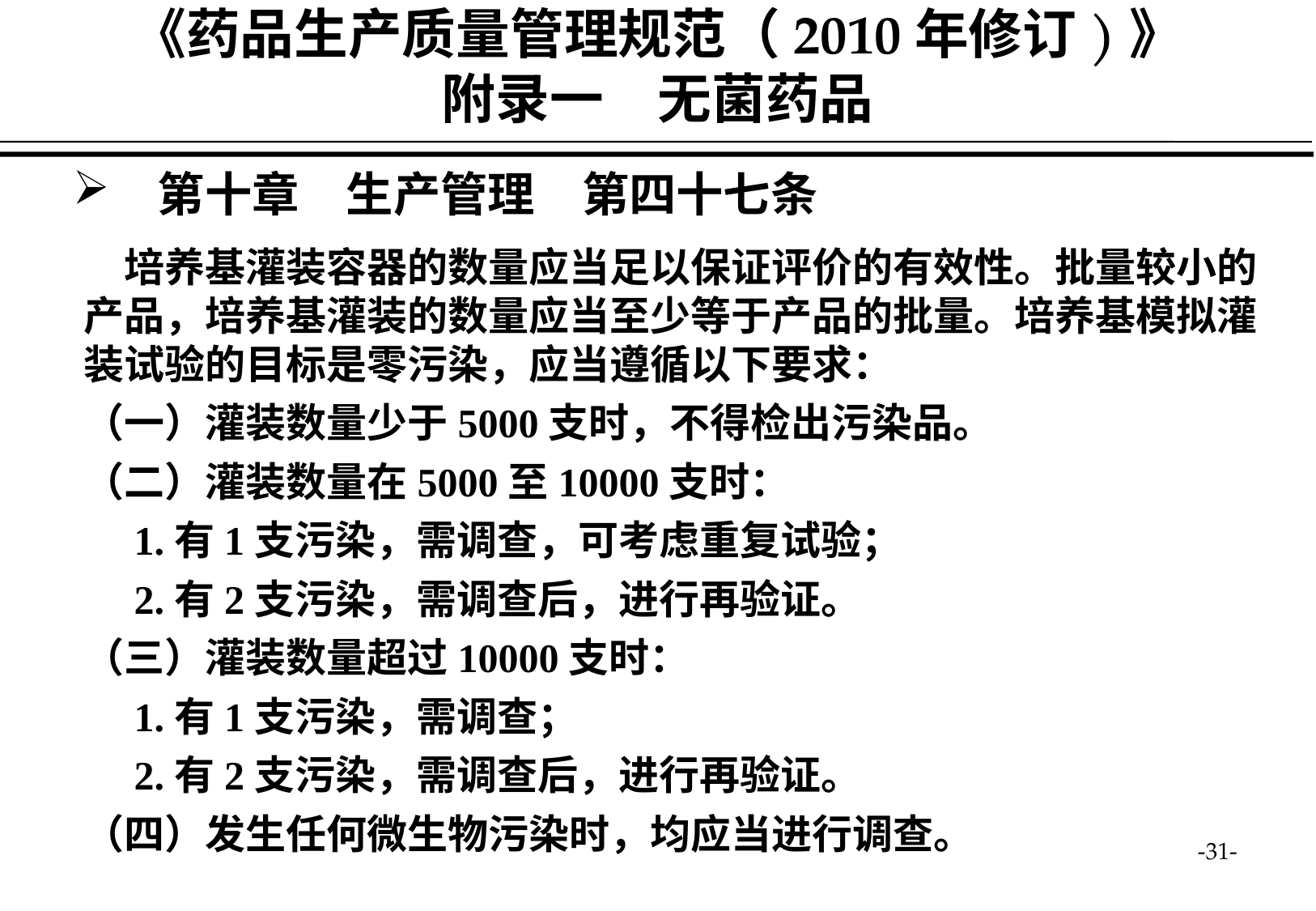

《药品生产质量管理规范（2010年修订)》
附录一　无菌药品
　第十章　生产管理　第四十七条
　培养基灌装容器的数量应当足以保证评价的有效性。批量较小的产品，培养基灌装的数量应当至少等于产品的批量。培养基模拟灌装试验的目标是零污染，应当遵循以下要求：
（一）灌装数量少于5000支时，不得检出污染品。
（二）灌装数量在5000至10000支时：
　1.有1支污染，需调查，可考虑重复试验；
　2.有2支污染，需调查后，进行再验证。
（三）灌装数量超过10000支时：
　1.有1支污染，需调查；
　2.有2支污染，需调查后，进行再验证。
（四）发生任何微生物污染时，均应当进行调查。
-31-
-31-